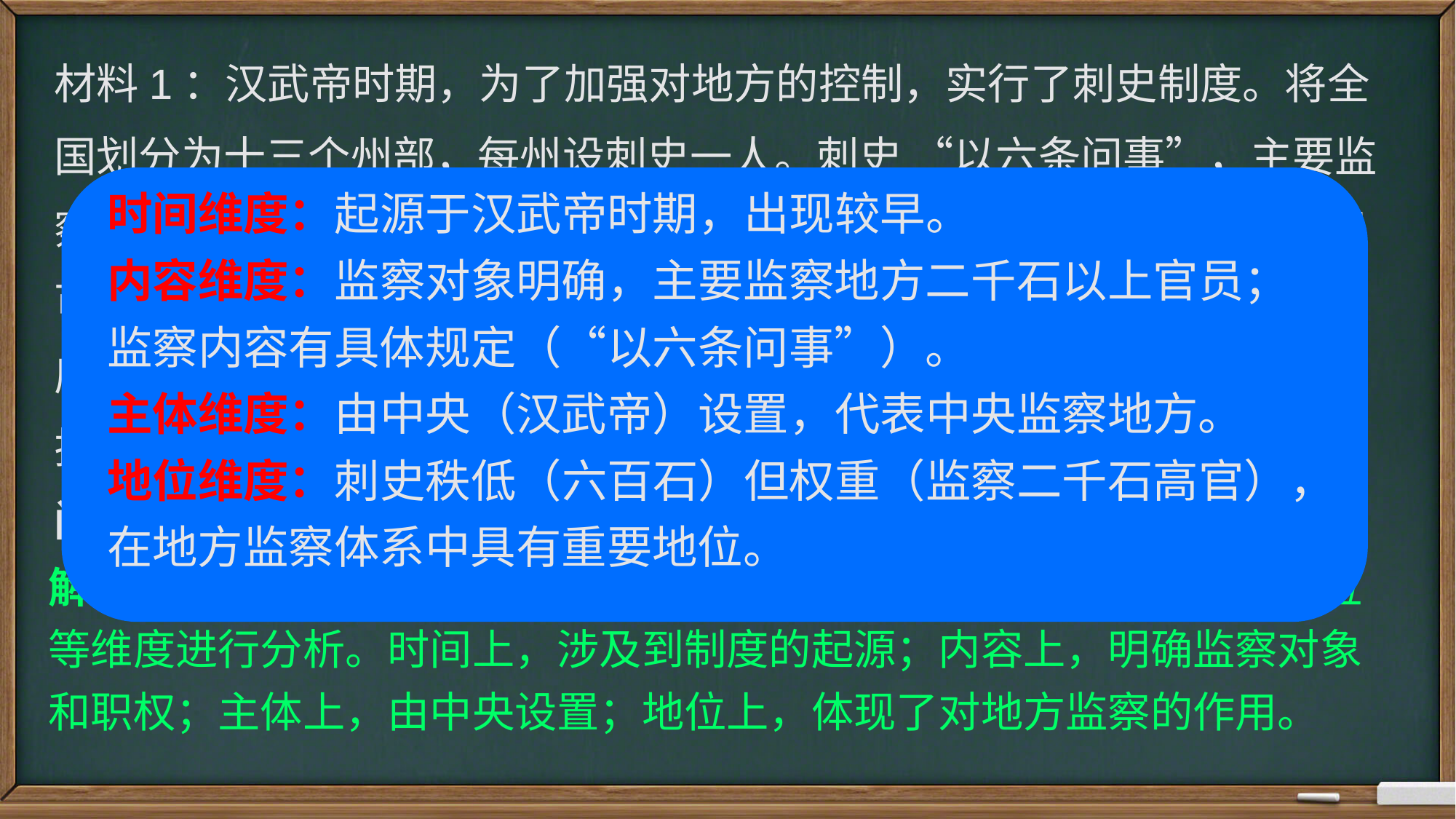

材料1：汉武帝时期，为了加强对地方的控制，实行了刺史制度。将全国划分为十三个州部，每州设刺史一人。刺史 “以六条问事”，主要监察地方二千石以上的官员，包括地方豪强、郡守等。刺史秩六百石，但可以监察二千石的高官，而且每年年底要回京向中央汇报工作。刺史制度在西汉后期和东汉时期不断发展变化，到东汉末年，刺史的权力逐渐扩大，演变成州牧，掌握了地方的军政大权。
问题：根据材料，概括汉武帝时期刺史制度的特点。
时间维度：起源于汉武帝时期，出现较早。
内容维度：监察对象明确，主要监察地方二千石以上官员；监察内容有具体规定（“以六条问事”）。
主体维度：由中央（汉武帝）设置，代表中央监察地方。
地位维度：刺史秩低（六百石）但权重（监察二千石高官），在地方监察体系中具有重要地位。

解析：根据课件中特点、特征类答题术语，从时间、内容、主体、地位等维度进行分析。时间上，涉及到制度的起源；内容上，明确监察对象和职权；主体上，由中央设置；地位上，体现了对地方监察的作用。